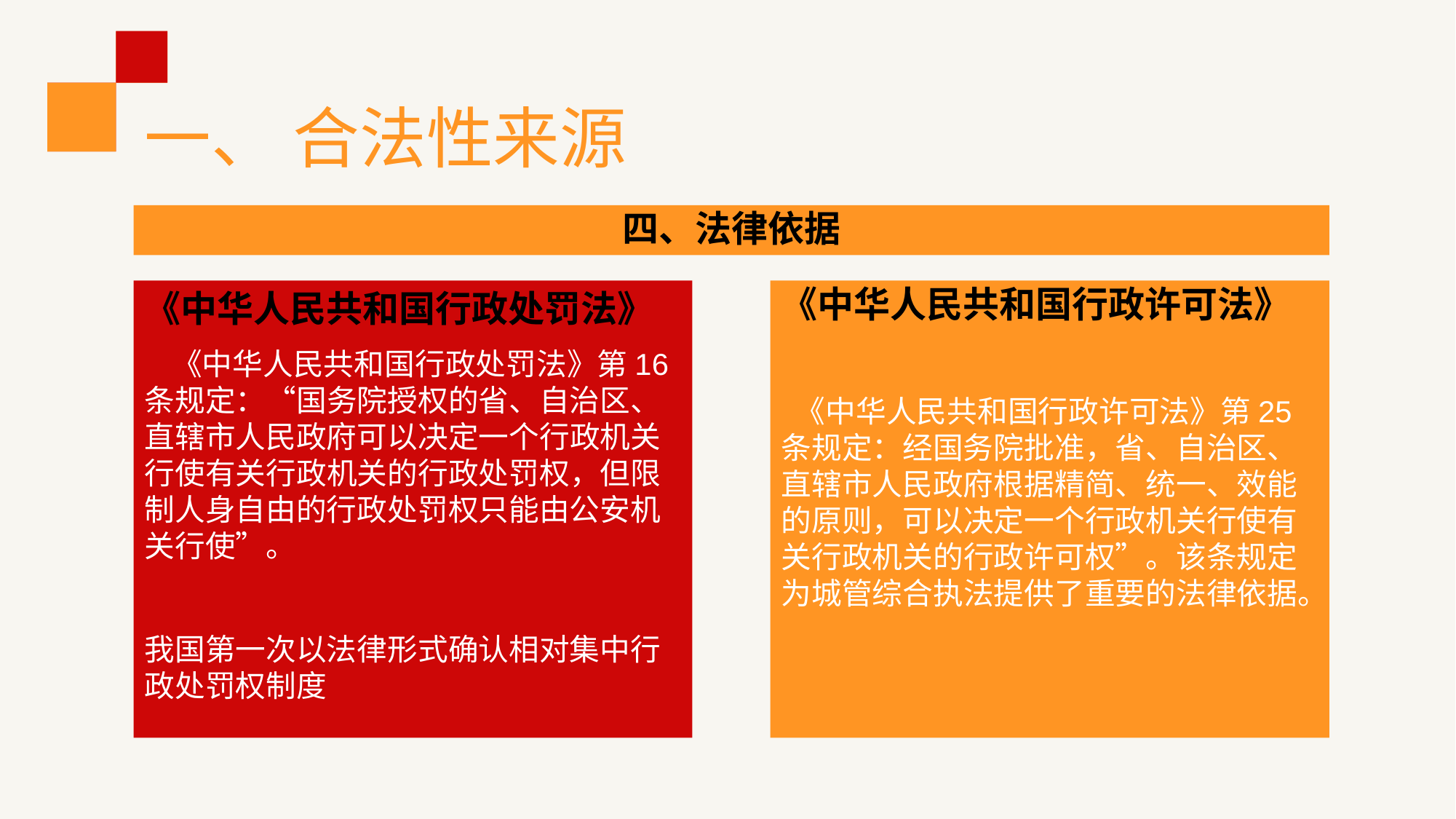

# 一、 合法性来源
四、法律依据
《中华人民共和国行政处罚法》
   《中华人民共和国行政处罚法》第16条规定：“国务院授权的省、自治区、直辖市人民政府可以决定一个行政机关行使有关行政机关的行政处罚权，但限制人身自由的行政处罚权只能由公安机关行使”。

我国第一次以法律形式确认相对集中行政处罚权制度

《中华人民共和国行政许可法》

 《中华人民共和国行政许可法》第25条规定：经国务院批准，省、自治区、直辖市人民政府根据精简、统一、效能的原则，可以决定一个行政机关行使有关行政机关的行政许可权”。该条规定为城管综合执法提供了重要的法律依据。